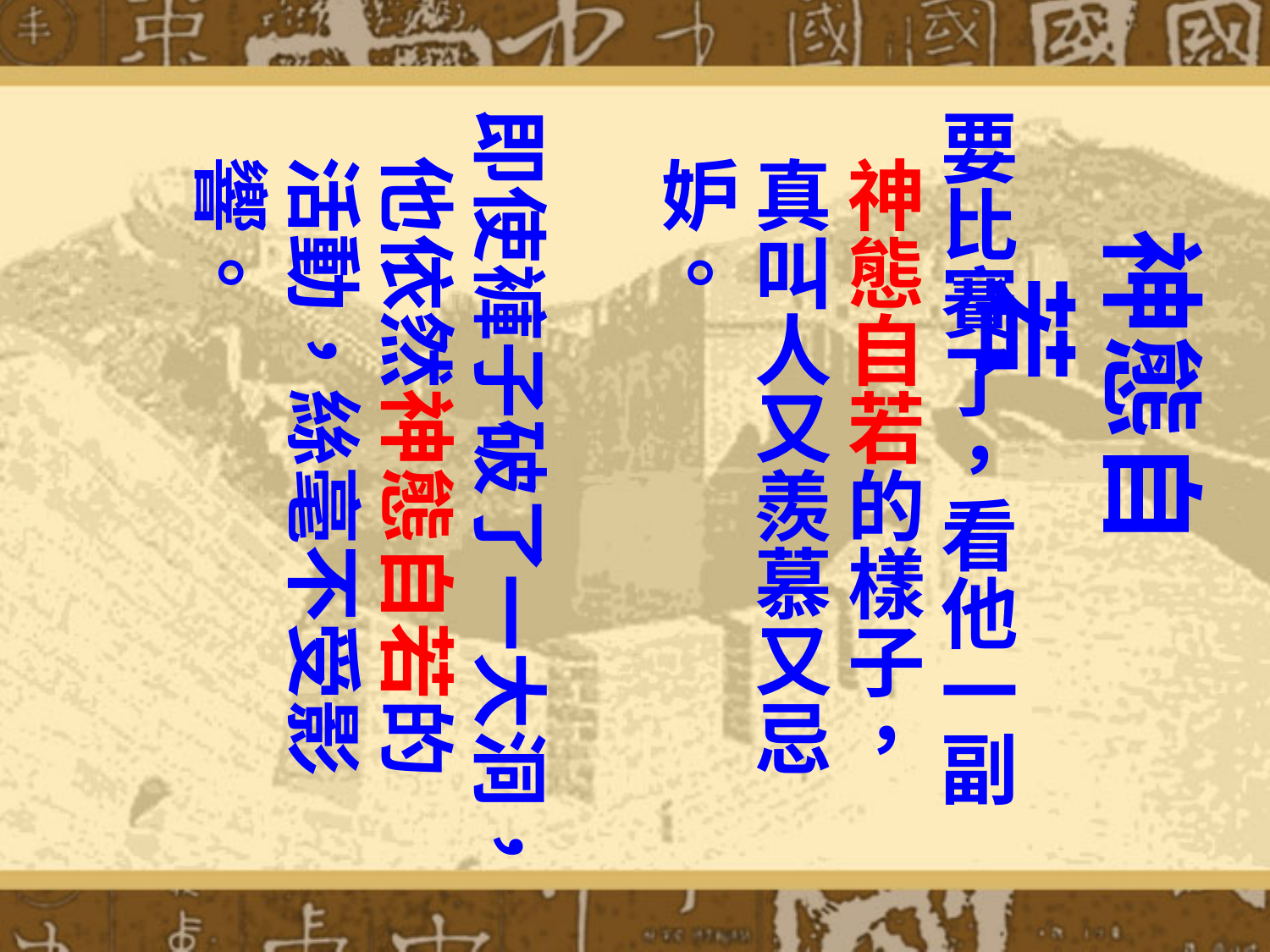

即使褲子破了一大洞，他依然神態自若的活動，絲毫不受影響。
要比賽了，看他一副神態自若的樣子，真叫人又羨慕又忌妒。
神態自若